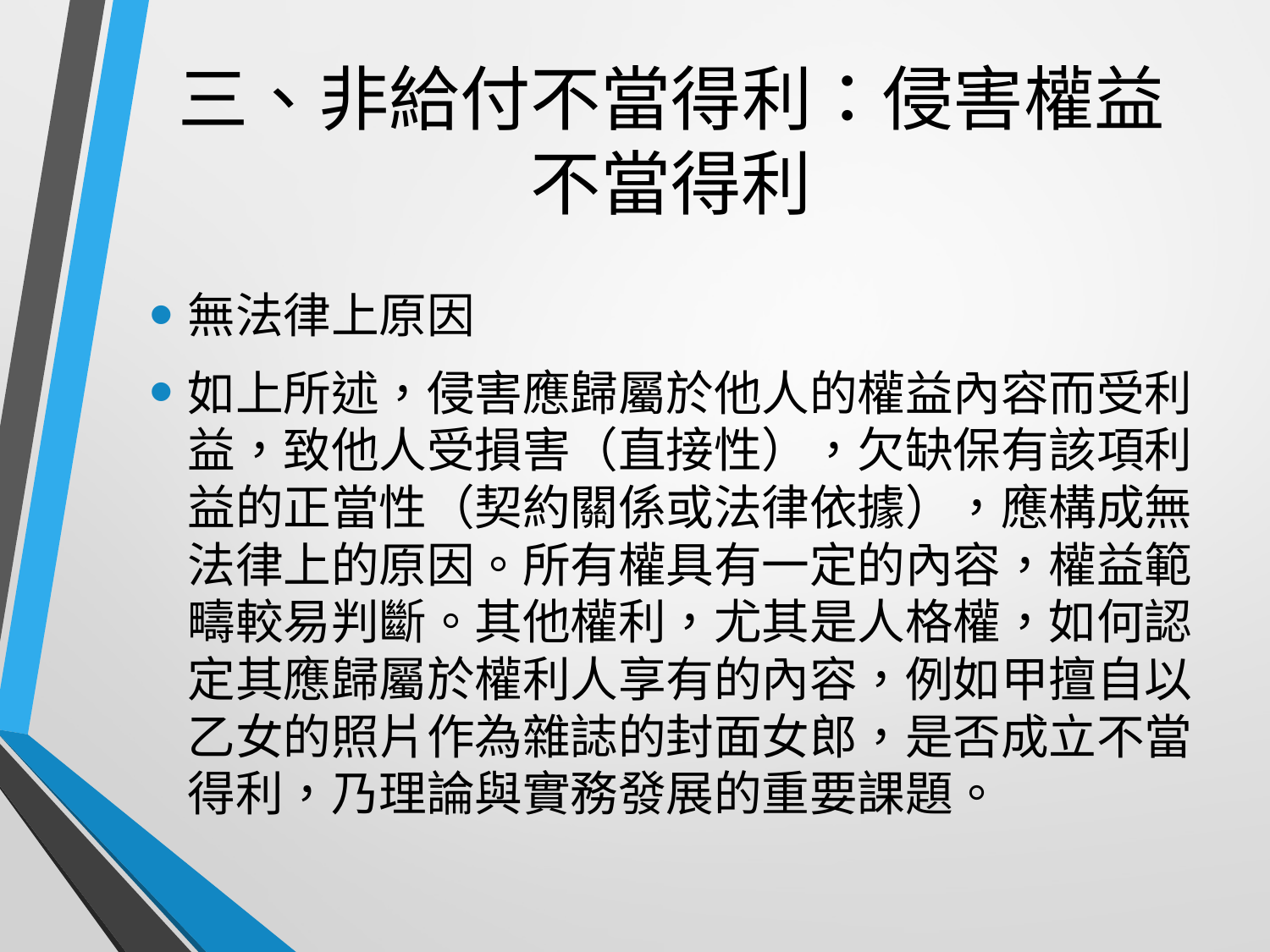

# 三、非給付不當得利：侵害權益不當得利
無法律上原因
如上所述，侵害應歸屬於他人的權益內容而受利益，致他人受損害（直接性），欠缺保有該項利益的正當性（契約關係或法律依據），應構成無法律上的原因。所有權具有一定的內容，權益範疇較易判斷。其他權利，尤其是人格權，如何認定其應歸屬於權利人享有的內容，例如甲擅自以乙女的照片作為雜誌的封面女郎，是否成立不當得利，乃理論與實務發展的重要課題。